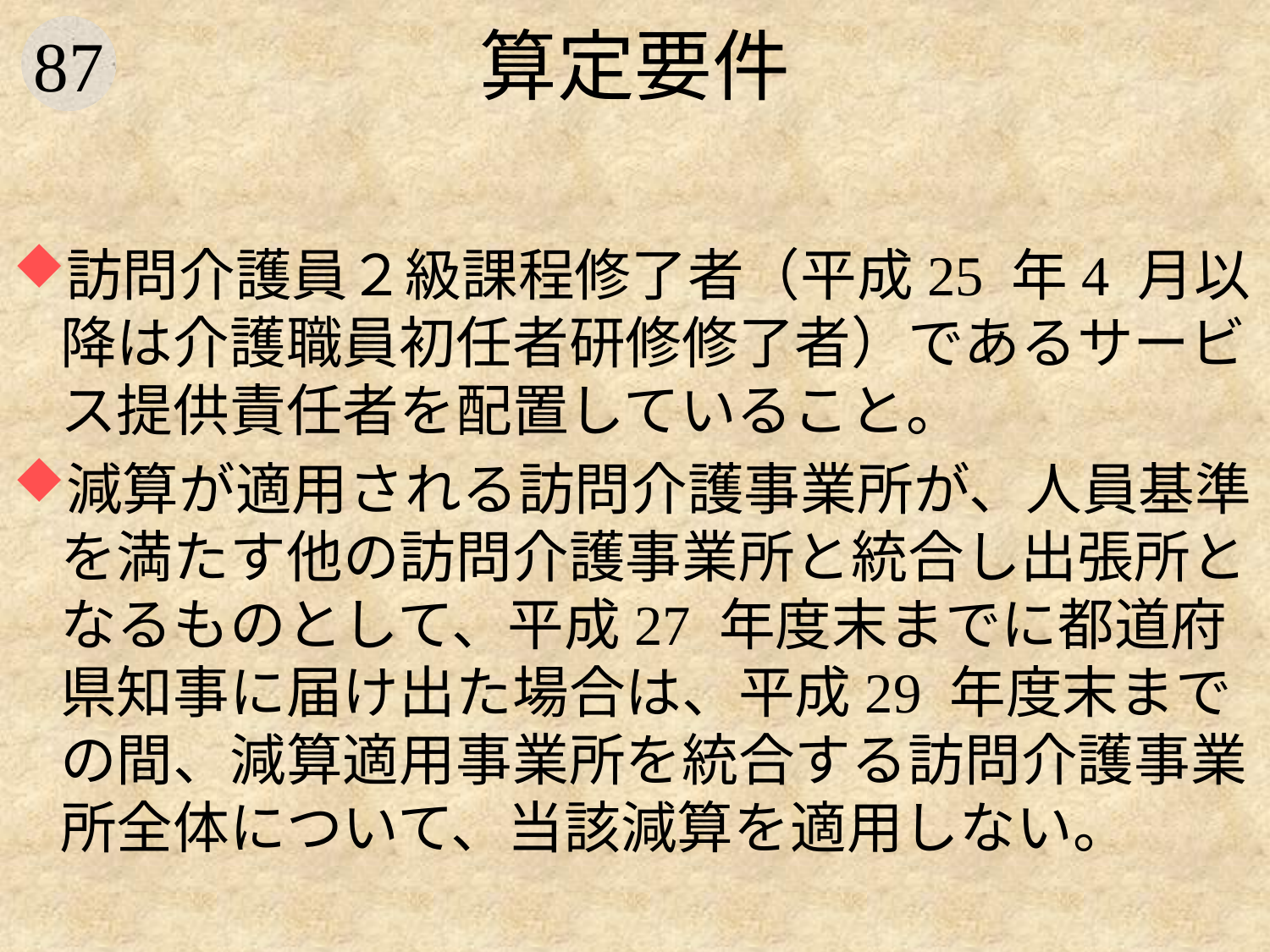

# 算定要件
訪問介護員２級課程修了者（平成25 年4 月以降は介護職員初任者研修修了者）であるサービス提供責任者を配置していること。
減算が適用される訪問介護事業所が、人員基準を満たす他の訪問介護事業所と統合し出張所となるものとして、平成27 年度末までに都道府県知事に届け出た場合は、平成29 年度末までの間、減算適用事業所を統合する訪問介護事業所全体について、当該減算を適用しない。